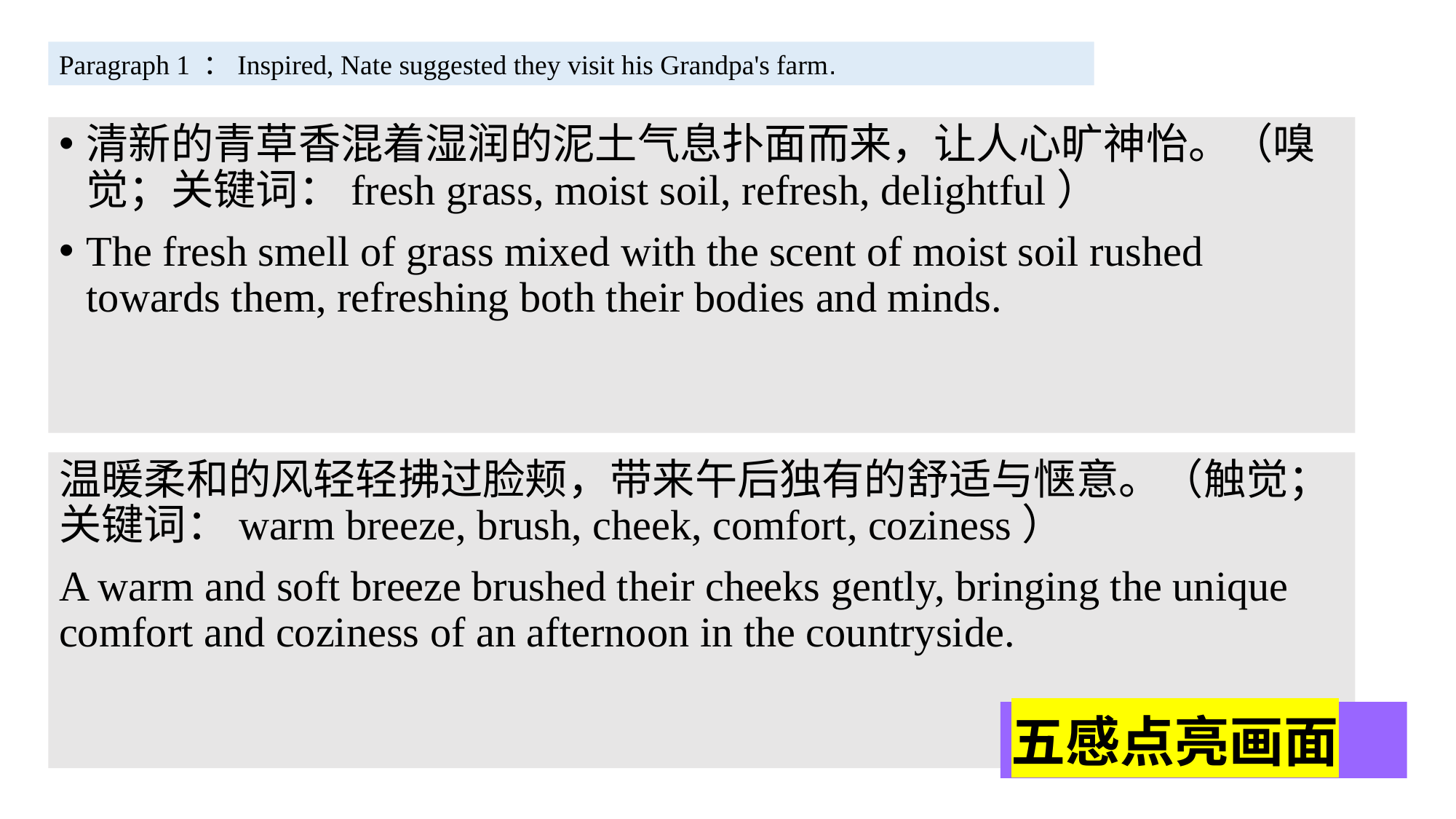

Paragraph 1 ：Inspired, Nate suggested they visit his Grandpa's farm.
清新的青草香混着湿润的泥土气息扑面而来，让人心旷神怡。（嗅觉；关键词：fresh grass, moist soil, refresh, delightful）
The fresh smell of grass mixed with the scent of moist soil rushed towards them, refreshing both their bodies and minds.
温暖柔和的风轻轻拂过脸颊，带来午后独有的舒适与惬意。（触觉；关键词：warm breeze, brush, cheek, comfort, coziness）
A warm and soft breeze brushed their cheeks gently, bringing the unique comfort and coziness of an afternoon in the countryside.
五感点亮画面